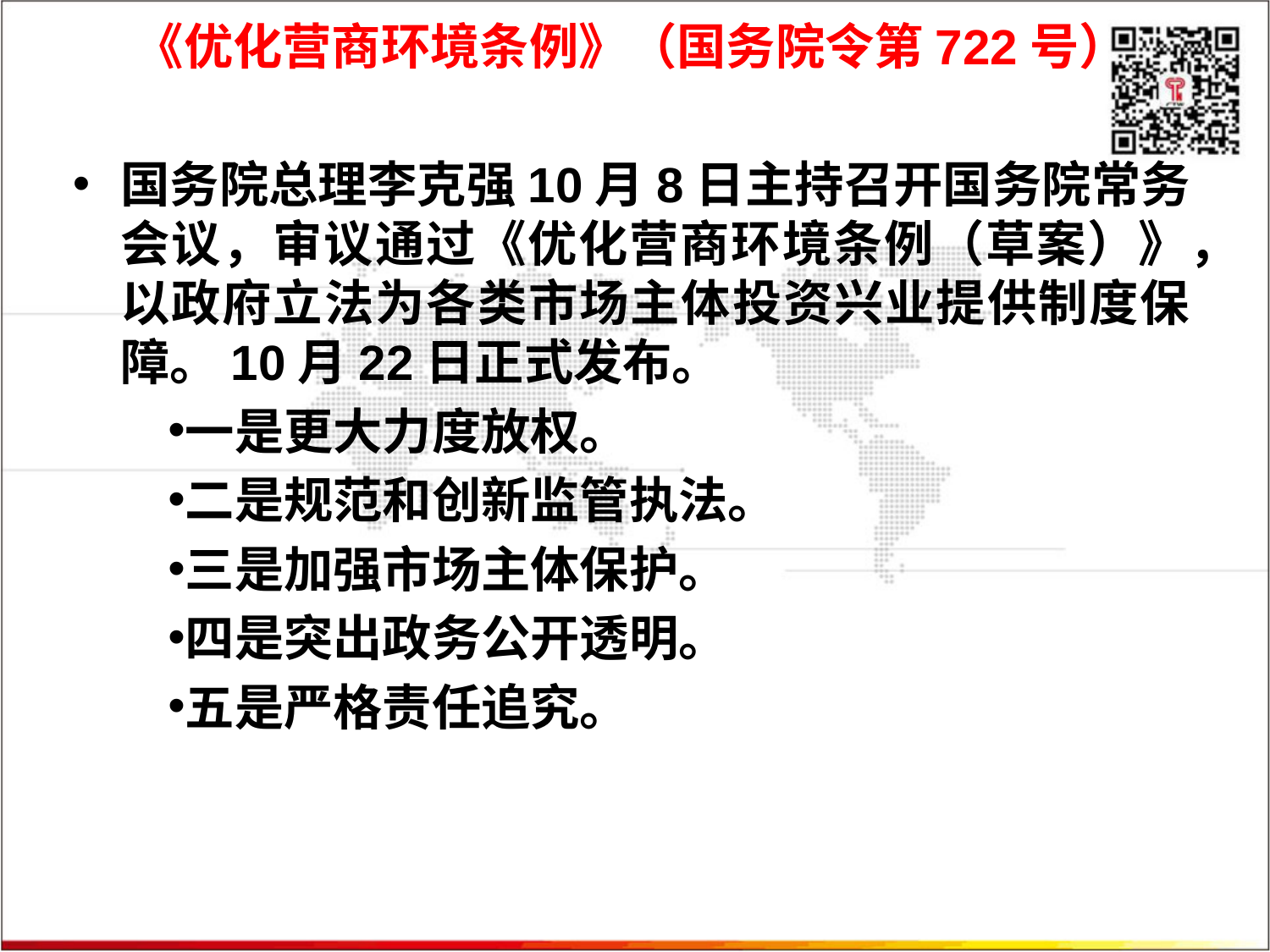

《优化营商环境条例》（国务院令第722号）

国务院总理李克强10月8日主持召开国务院常务会议，审议通过《优化营商环境条例（草案）》，以政府立法为各类市场主体投资兴业提供制度保障。10月22日正式发布。
一是更大力度放权。
二是规范和创新监管执法。
三是加强市场主体保护。
四是突出政务公开透明。
五是严格责任追究。
#